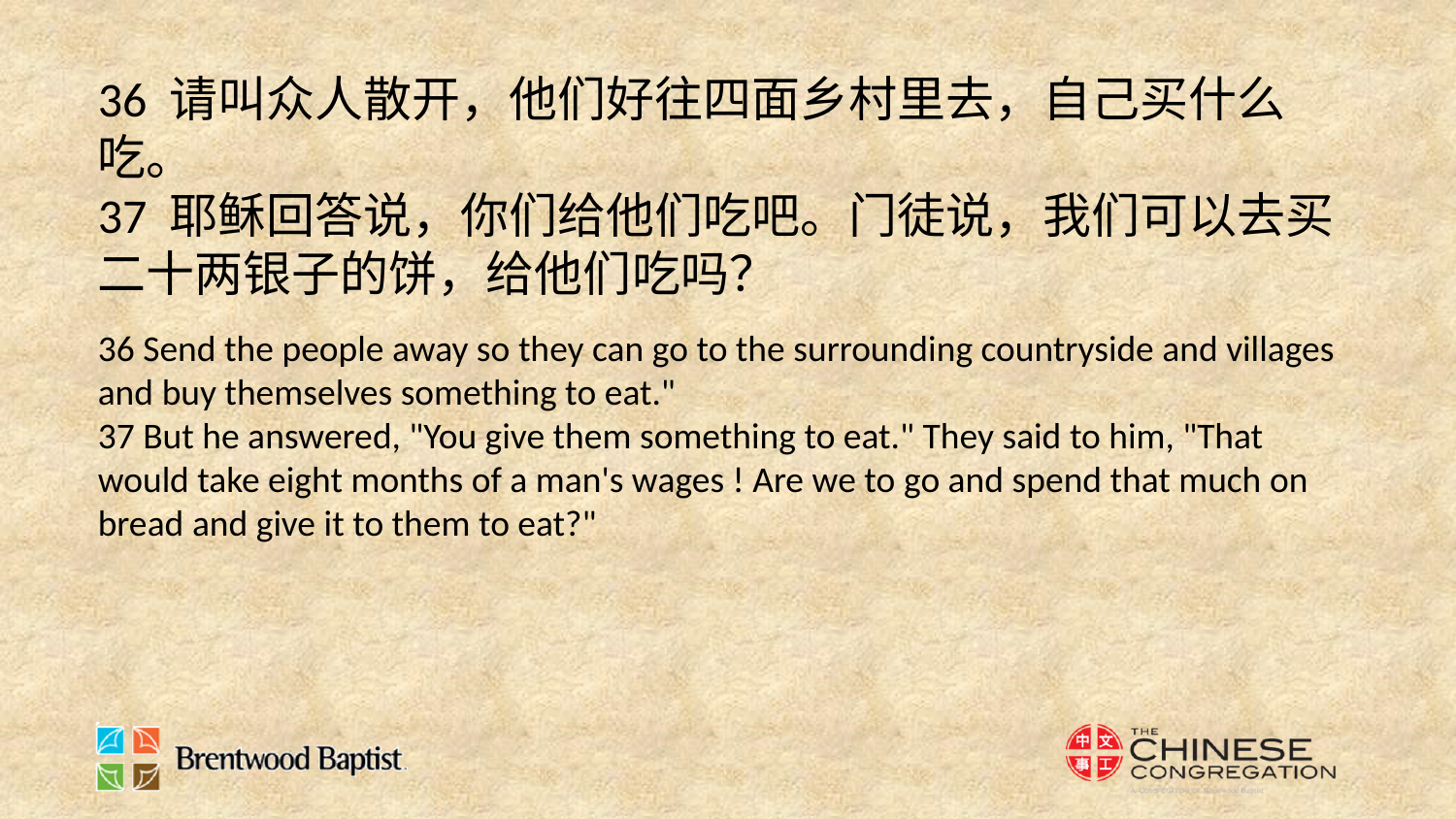

36 请叫众人散开，他们好往四面乡村里去，自己买什么吃。
37 耶稣回答说，你们给他们吃吧。门徒说，我们可以去买二十两银子的饼，给他们吃吗？

36 Send the people away so they can go to the surrounding countryside and villages and buy themselves something to eat."
37 But he answered, "You give them something to eat." They said to him, "That would take eight months of a man's wages ! Are we to go and spend that much on bread and give it to them to eat?"